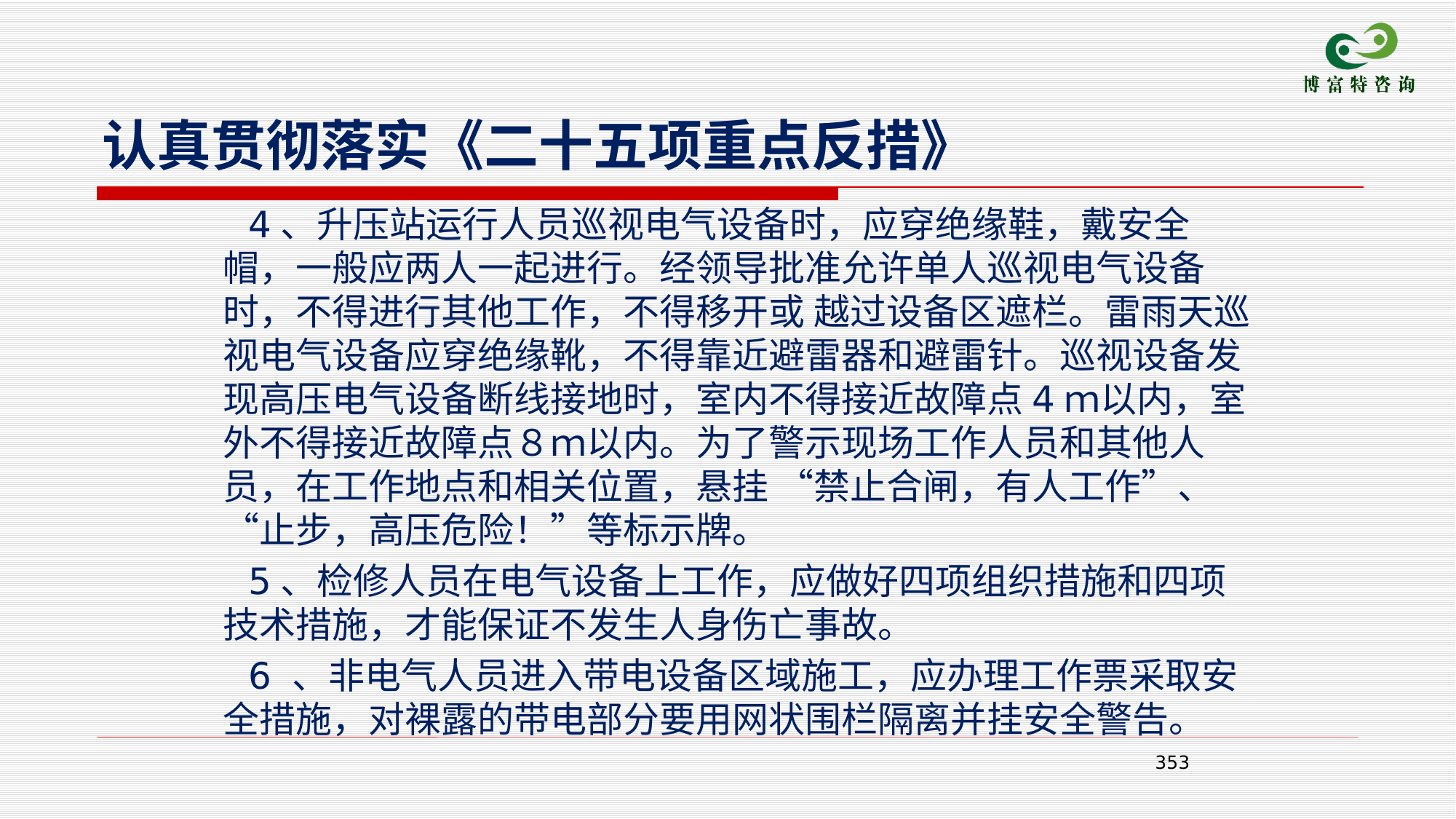

认真贯彻落实《二十五项重点反措》
       4、升压站运行人员巡视电气设备时，应穿绝缘鞋，戴安全帽，一般应两人一起进行。经领导批准允许单人巡视电气设备时，不得进行其他工作，不得移开或 越过设备区遮栏。雷雨天巡视电气设备应穿绝缘靴，不得靠近避雷器和避雷针。巡视设备发现高压电气设备断线接地时，室内不得接近故障点4ｍ以内，室外不得接近故障点８ｍ以内。为了警示现场工作人员和其他人员，在工作地点和相关位置，悬挂 “禁止合闸，有人工作”、“止步，高压危险！”等标示牌。
       5、检修人员在电气设备上工作，应做好四项组织措施和四项技术措施，才能保证不发生人身伤亡事故。
       6 、非电气人员进入带电设备区域施工，应办理工作票采取安全措施，对裸露的带电部分要用网状围栏隔离并挂安全警告。

353